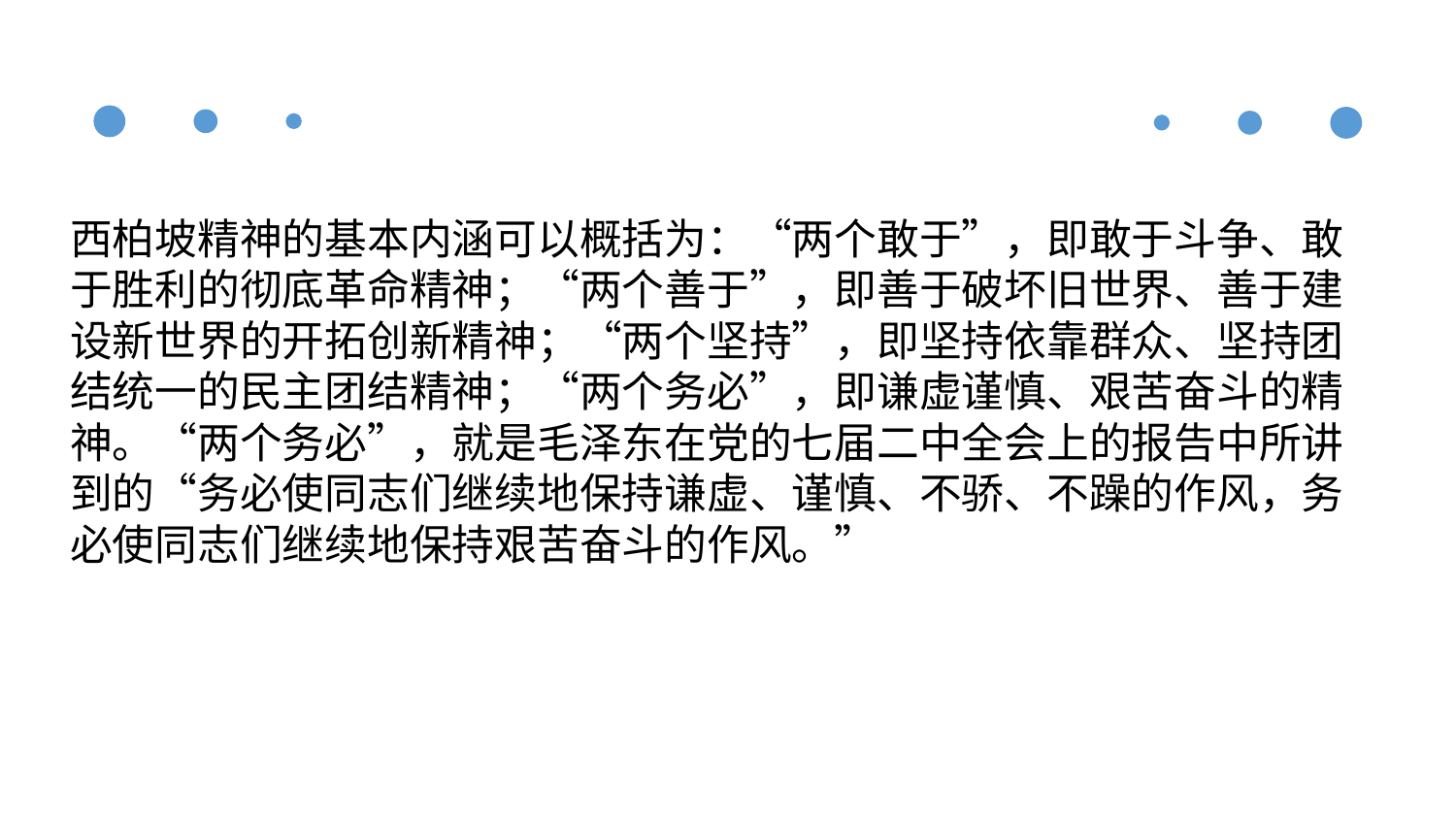

西柏坡精神的基本内涵可以概括为：“两个敢于”，即敢于斗争、敢于胜利的彻底革命精神；“两个善于”，即善于破坏旧世界、善于建设新世界的开拓创新精神；“两个坚持”，即坚持依靠群众、坚持团结统一的民主团结精神；“两个务必”，即谦虚谨慎、艰苦奋斗的精神。“两个务必”，就是毛泽东在党的七届二中全会上的报告中所讲到的“务必使同志们继续地保持谦虚、谨慎、不骄、不躁的作风，务必使同志们继续地保持艰苦奋斗的作风。”